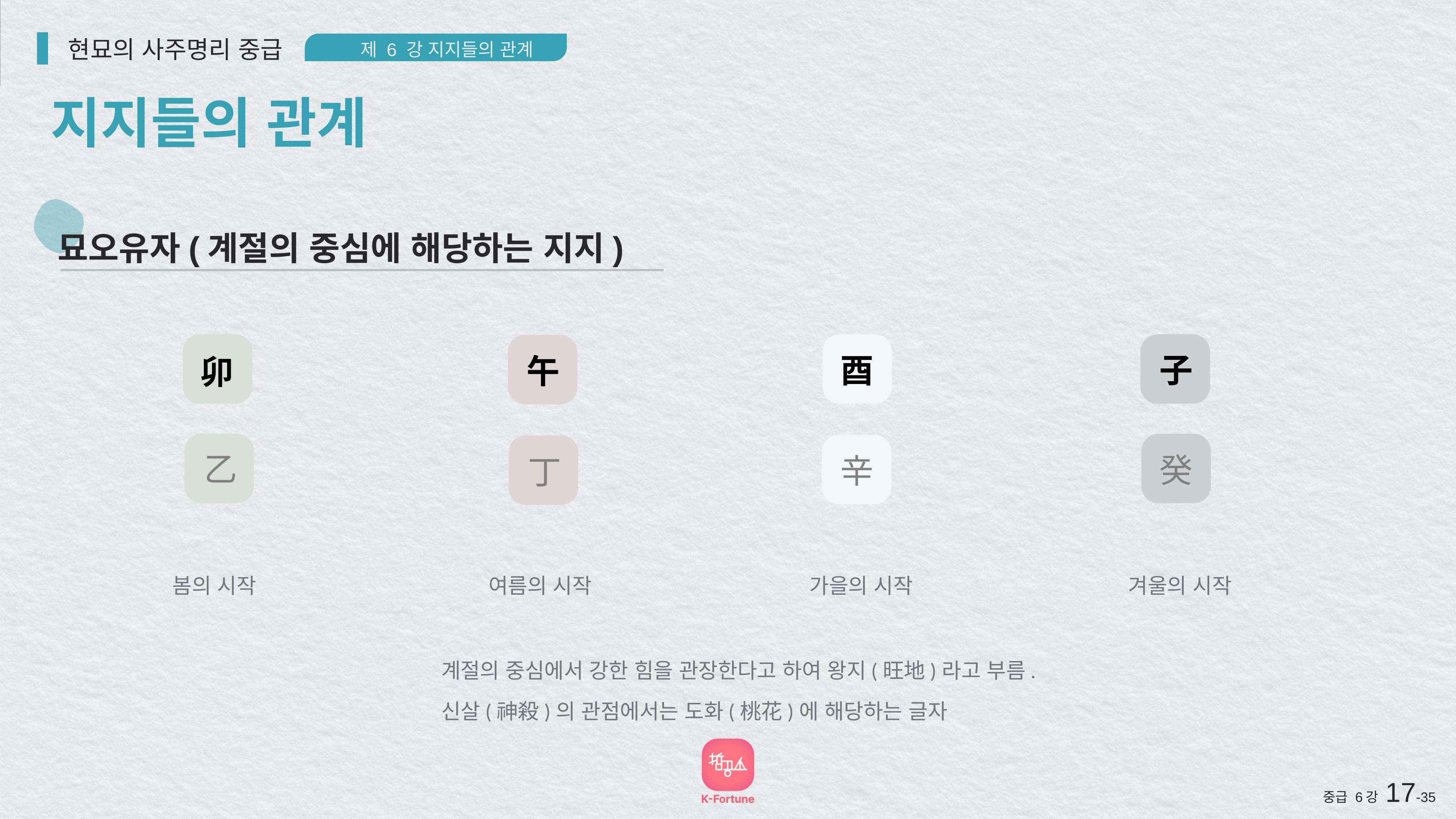

현묘의 사주명리 중급

제 6 강 지지들의 관계
지지들의 관계

묘오유자(계절의 중심에 해당하는 지지)

卯

酉

子

午

癸

乙

辛

丁
겨울의 시작
가을의 시작
여름의 시작
봄의 시작
계절의 중심에서 강한 힘을 관장한다고 하여 왕지(旺地)라고 부름.
신살(神殺)의 관점에서는 도화(桃花)에 해당하는 글자